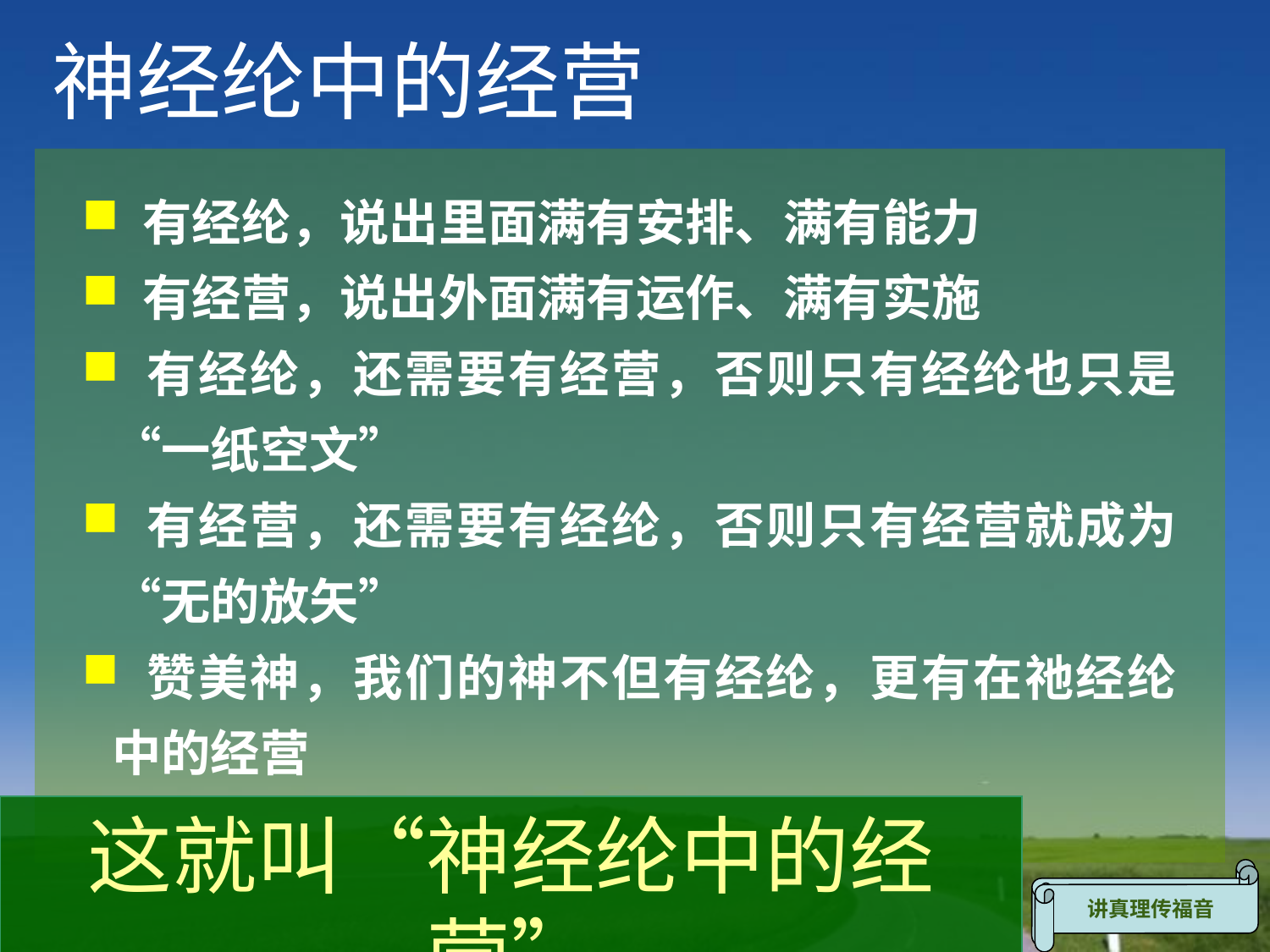

神经纶中的经营

 有经纶，说出里面满有安排、满有能力
 有经营，说出外面满有运作、满有实施
 有经纶，还需要有经营，否则只有经纶也只是“一纸空文”
 有经营，还需要有经纶，否则只有经营就成为“无的放矢”
 赞美神，我们的神不但有经纶，更有在祂经纶中的经营

这就叫“神经纶中的经营”
神经纶中的经营
讲真理传福音